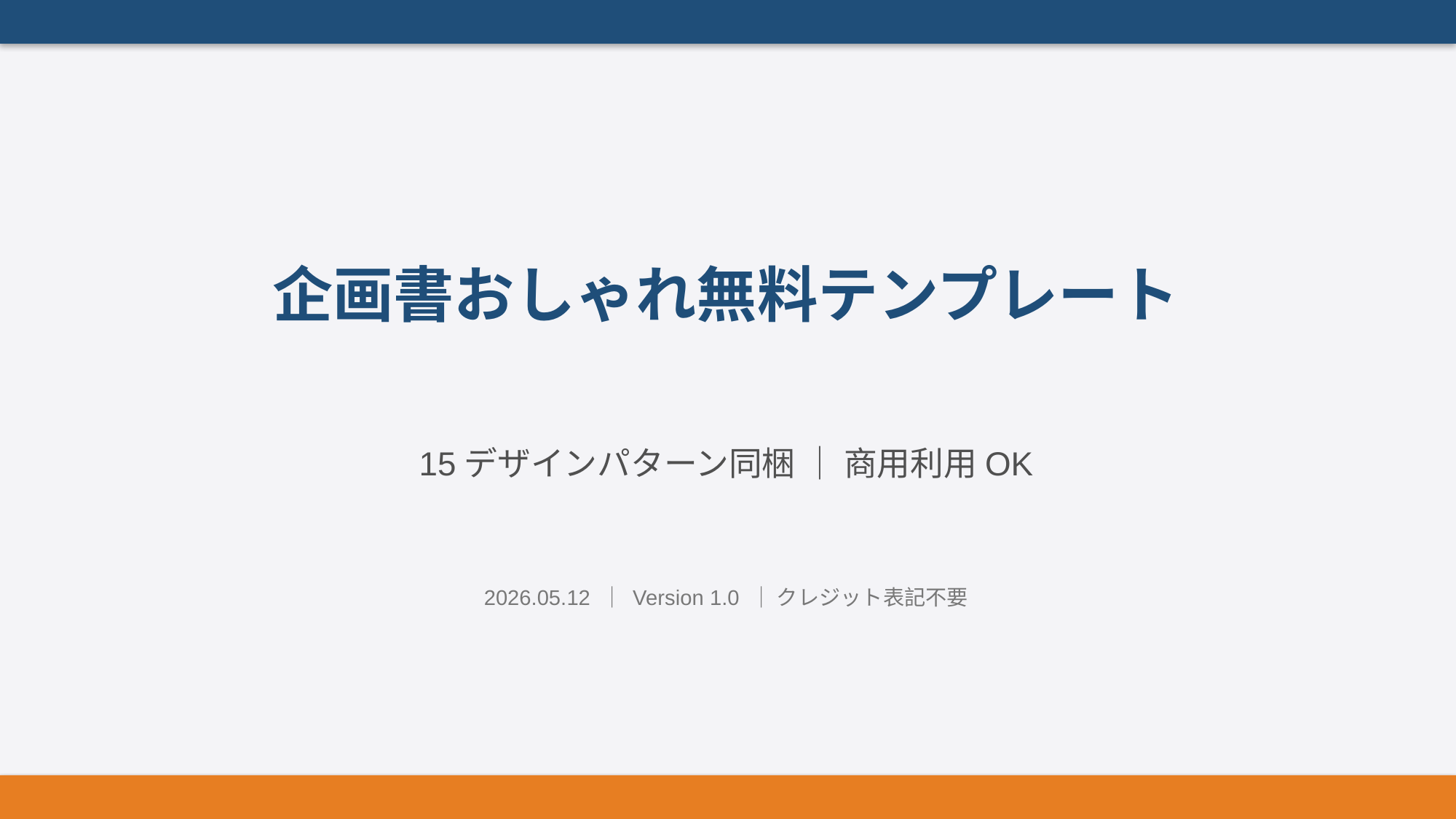

企画書おしゃれ無料テンプレート
15デザインパターン同梱 ｜ 商用利用OK
2026.05.12 ｜ Version 1.0 ｜ クレジット表記不要